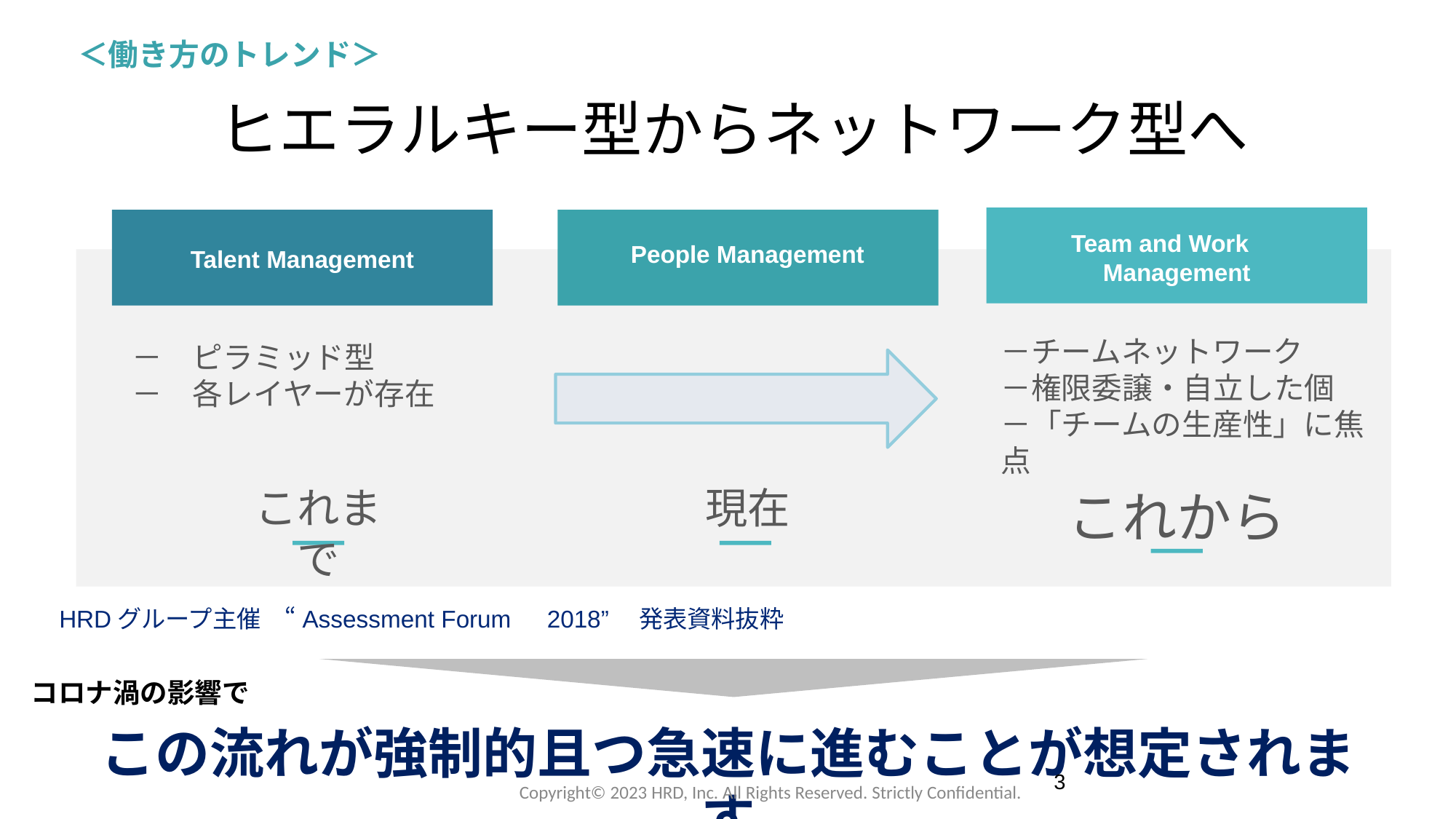

＜働き方のトレンド＞

ヒエラルキー型からネットワーク型へ

Team and Work      Management

Talent Management

People Management

－チームネットワーク
－権限委譲・自立した個
－「チームの生産性」に焦点
－　ピラミッド型
－　各レイヤーが存在

これまで
現在
これから
HRDグループ主催　“Assessment Forum　2018”　発表資料抜粋

この流れが強制的且つ急速に進むことが想定されます

コロナ渦の影響で

3
Copyright©️ 2023 HRD, Inc. All Rights Reserved. Strictly Confidential.